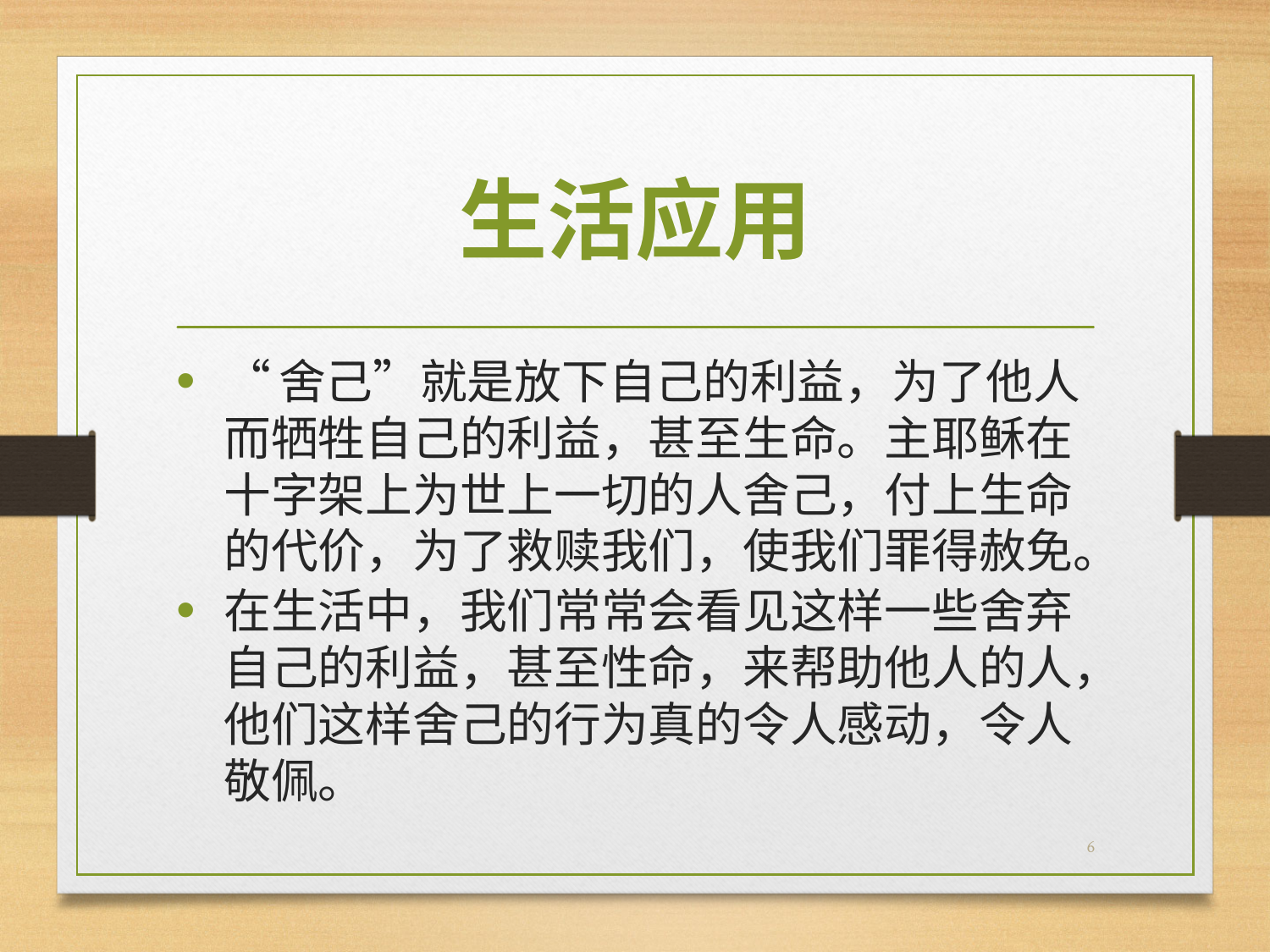

# 生活应用
“舍己”就是放下自己的利益，为了他人而牺牲自己的利益，甚至生命。主耶稣在十字架上为世上一切的人舍己，付上生命的代价，为了救赎我们，使我们罪得赦免。
在生活中，我们常常会看见这样一些舍弃自己的利益，甚至性命，来帮助他人的人，他们这样舍己的行为真的令人感动，令人敬佩。
6